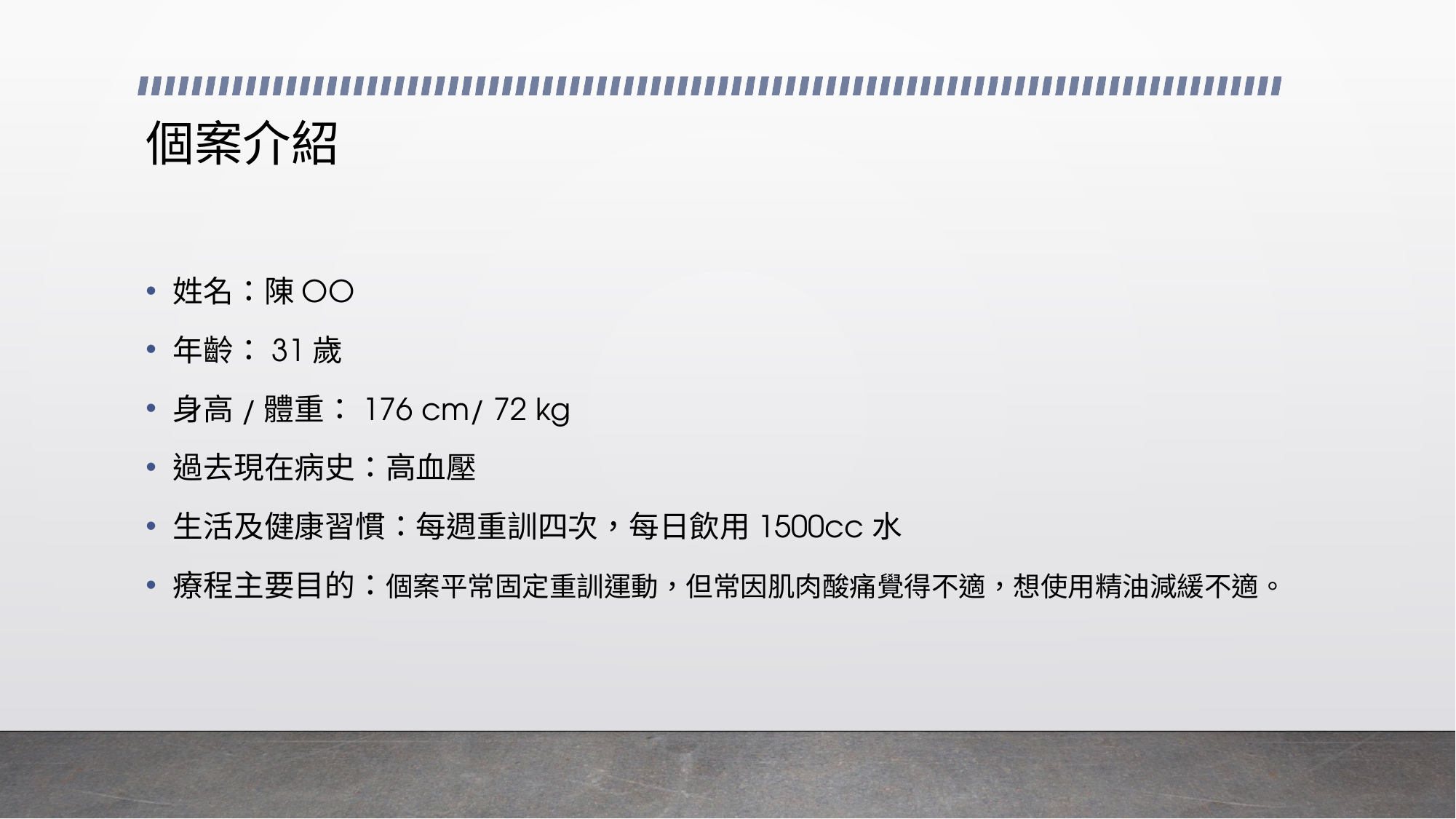

# 個案介紹
姓名：陳OO
年齡：31歲
身高/體重：176 cm/ 72 kg
過去現在病史：高血壓
生活及健康習慣：每週重訓四次，每日飲用1500cc水
療程主要目的：個案平常固定重訓運動，但常因肌肉酸痛覺得不適，想使用精油減緩不適。